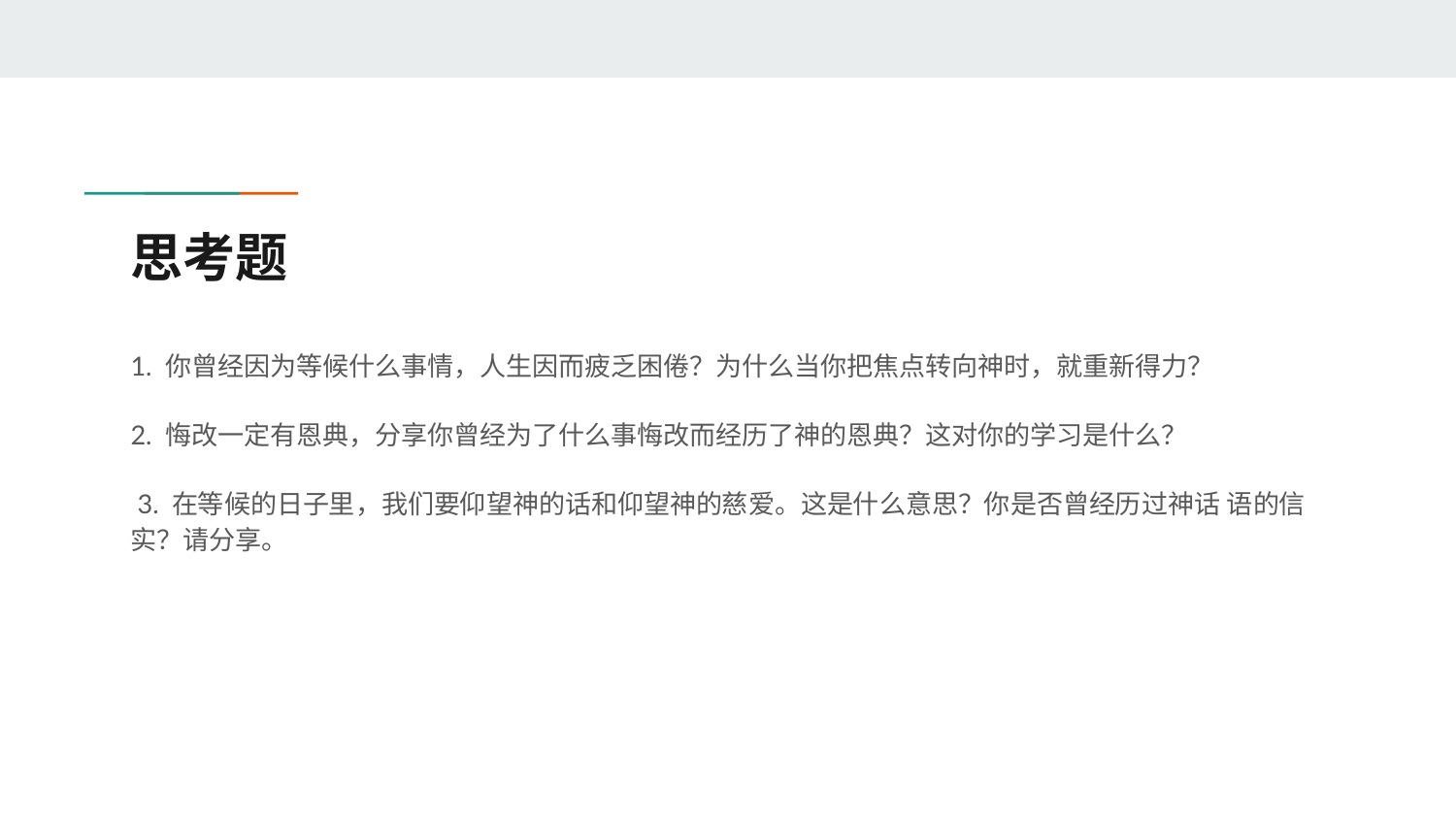

# 思考题
1. 你曾经因为等候什么事情，人生因而疲乏困倦？为什么当你把焦点转向神时，就重新得力？
2. 悔改一定有恩典，分享你曾经为了什么事悔改而经历了神的恩典？这对你的学习是什么？
 3. 在等候的日子里，我们要仰望神的话和仰望神的慈爱。这是什么意思？你是否曾经历过神话 语的信实？请分享。